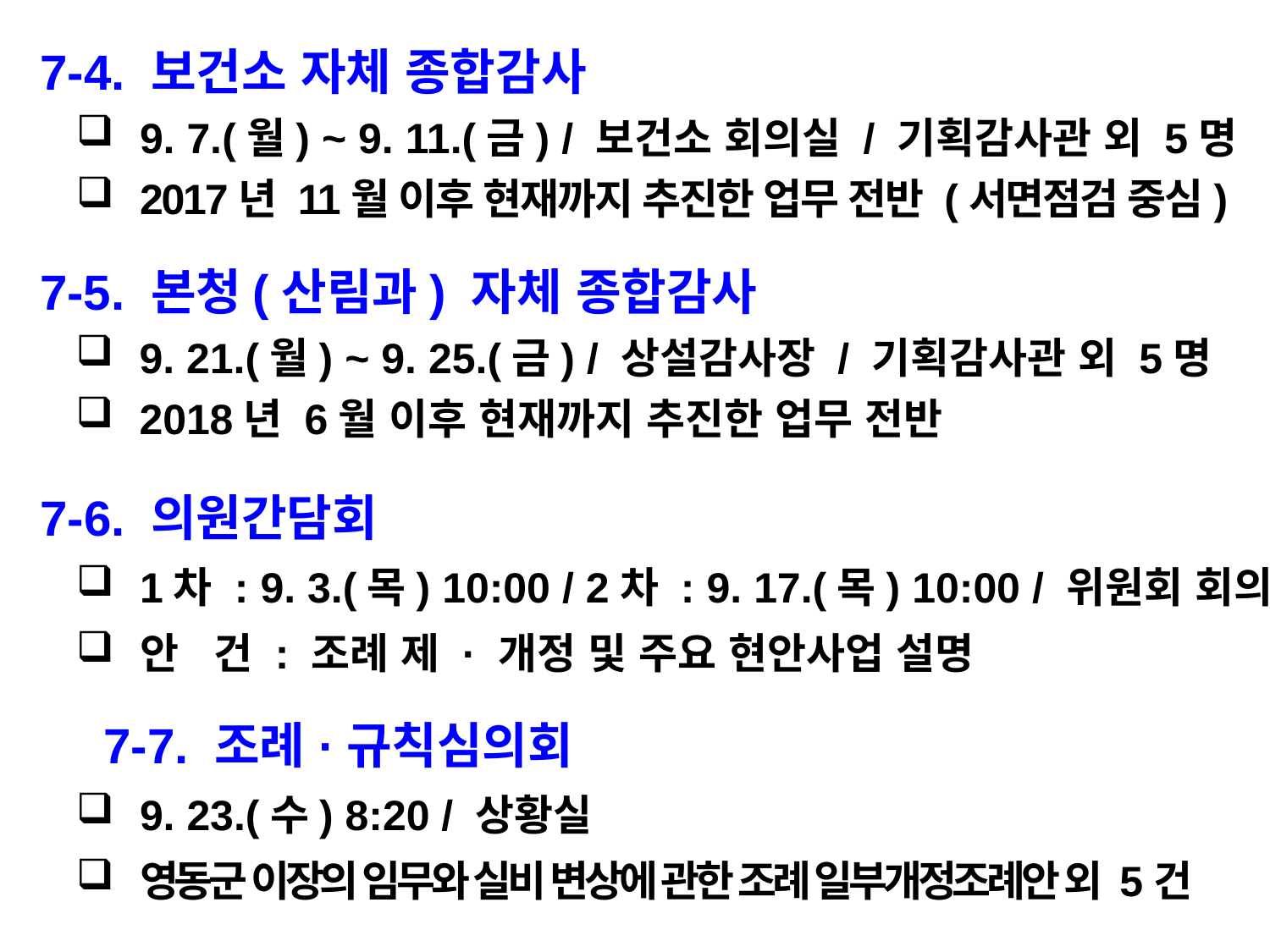

7-4. 보건소 자체 종합감사
9. 7.(월) ~ 9. 11.(금) / 보건소 회의실 / 기획감사관 외 5명
2017년 11월 이후 현재까지 추진한 업무 전반 (서면점검 중심)

  7-5. 본청(산림과) 자체 종합감사
9. 21.(월) ~ 9. 25.(금) / 상설감사장 / 기획감사관 외 5명
2018년 6월 이후 현재까지 추진한 업무 전반

  7-6. 의원간담회
1차 : 9. 3.(목) 10:00 / 2차 : 9. 17.(목) 10:00 / 위원회 회의실
안   건 : 조례 제 · 개정 및 주요 현안사업 설명

  7-7. 조례 ∙ 규칙심의회
9. 23.(수) 8:20 / 상황실
영동군 이장의 임무와 실비 변상에 관한 조례 일부개정조례안 외 5건